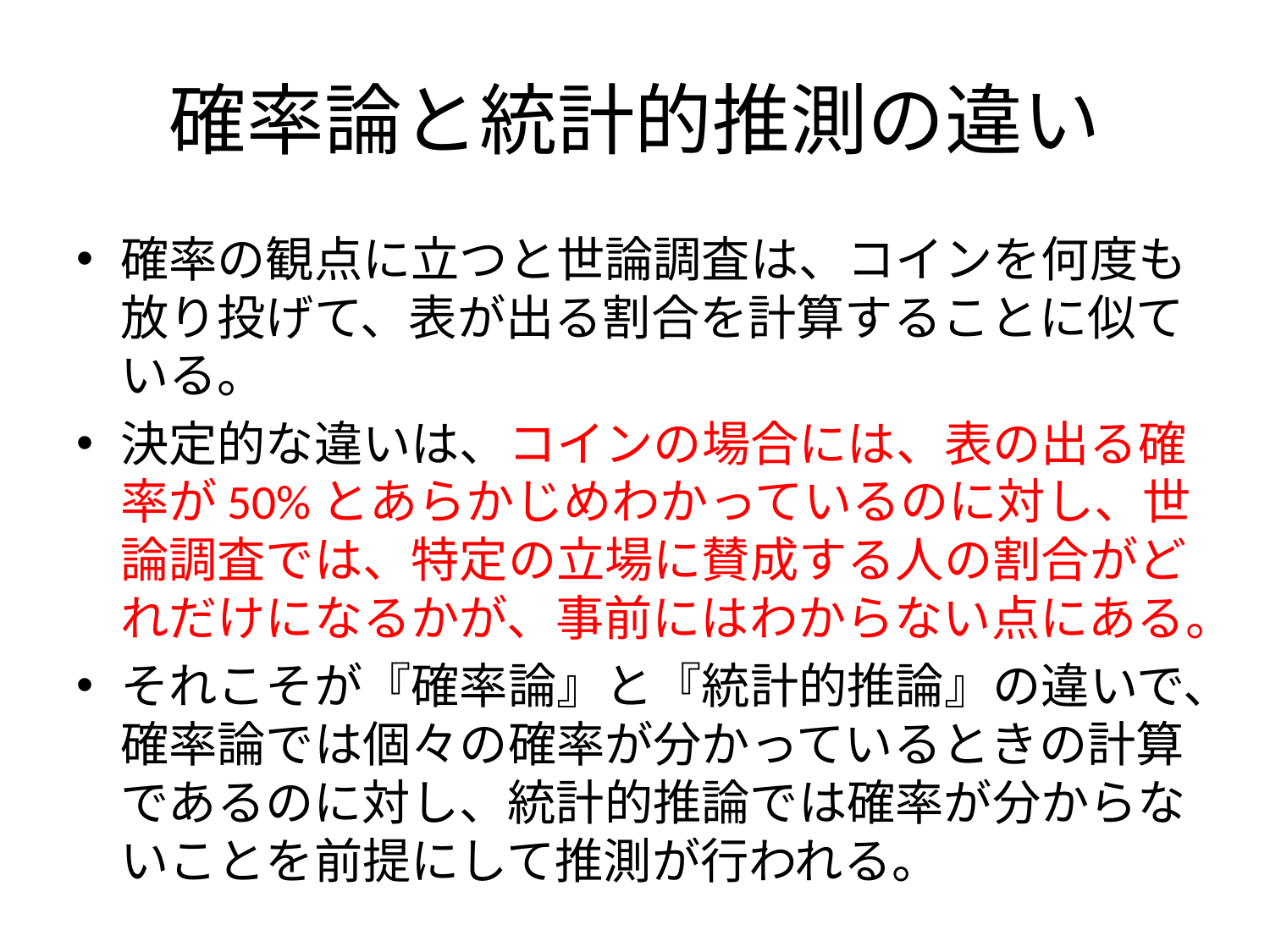

# 確率論と統計的推測の違い
確率の観点に立つと世論調査は、コインを何度も放り投げて、表が出る割合を計算することに似ている。
決定的な違いは、コインの場合には、表の出る確率が50%とあらかじめわかっているのに対し、世論調査では、特定の立場に賛成する人の割合がどれだけになるかが、事前にはわからない点にある。
それこそが『確率論』と『統計的推論』の違いで、確率論では個々の確率が分かっているときの計算であるのに対し、統計的推論では確率が分からないことを前提にして推測が行われる。